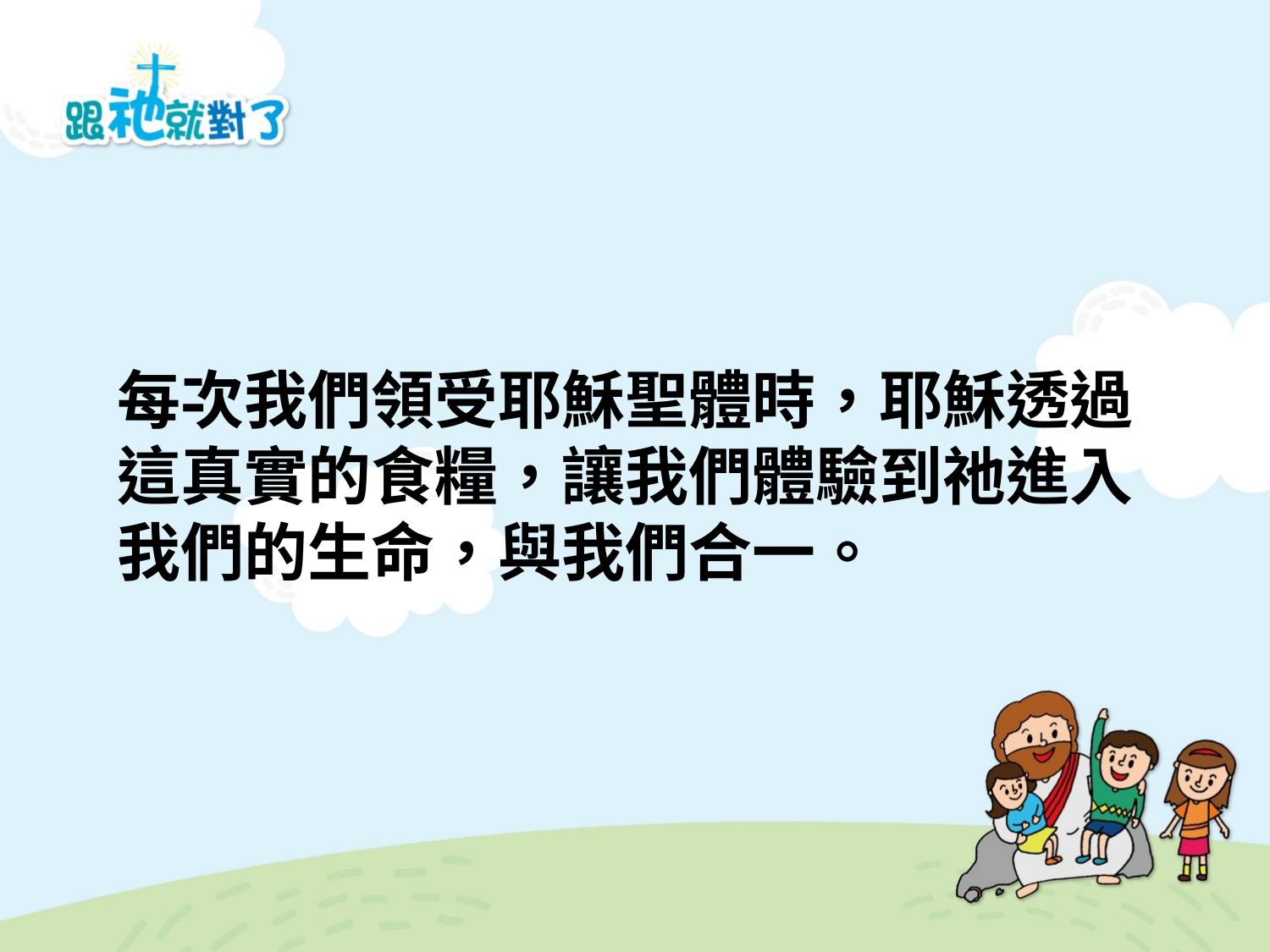

每次我們領受耶穌聖體時，耶穌透過這真實的食糧，讓我們體驗到祂進入我們的生命，與我們合一。